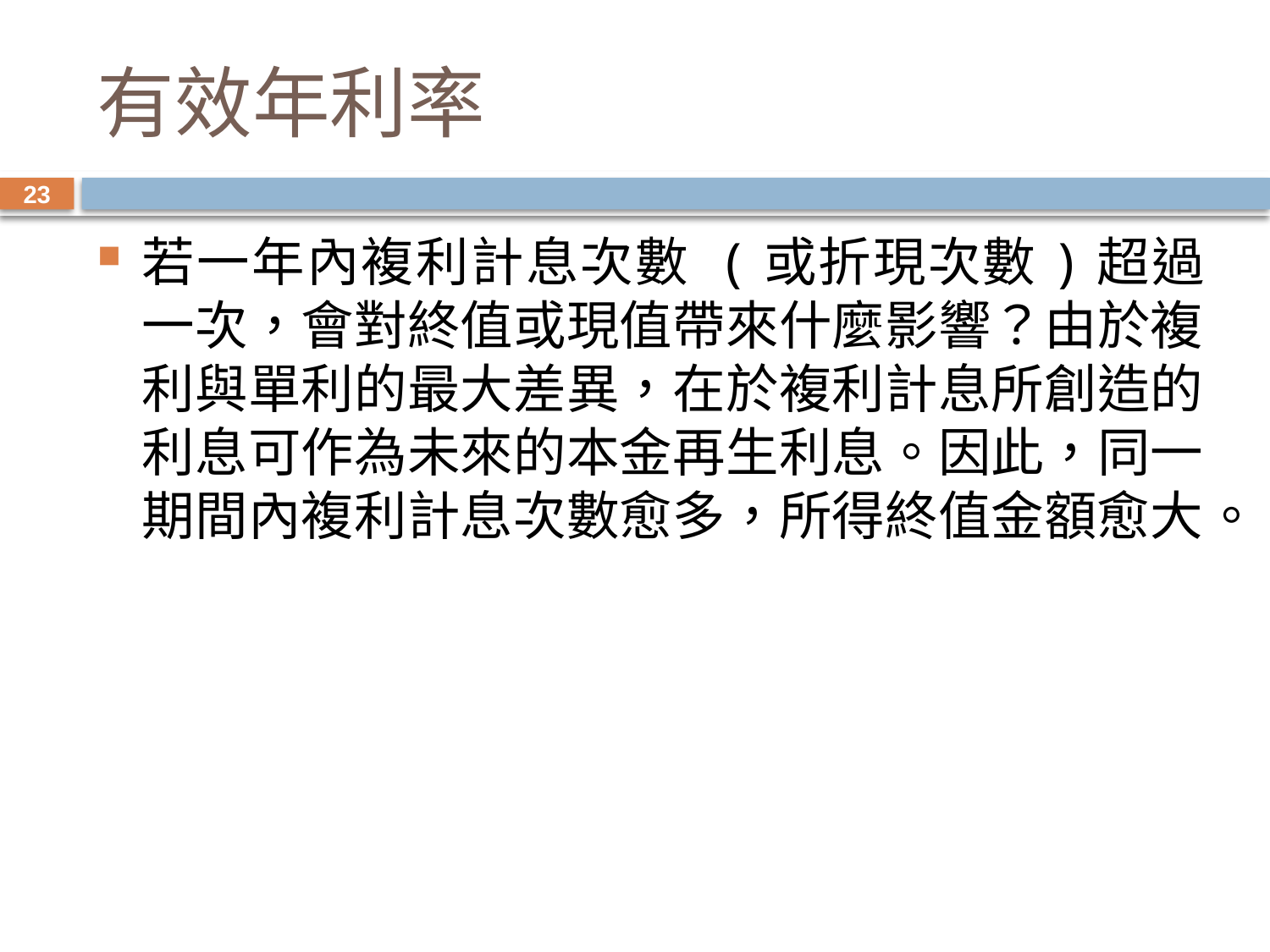

# 有效年利率
23
若一年內複利計息次數 (或折現次數)超過一次，會對終值或現值帶來什麼影響？由於複利與單利的最大差異，在於複利計息所創造的利息可作為未來的本金再生利息。因此，同一期間內複利計息次數愈多，所得終值金額愈大。